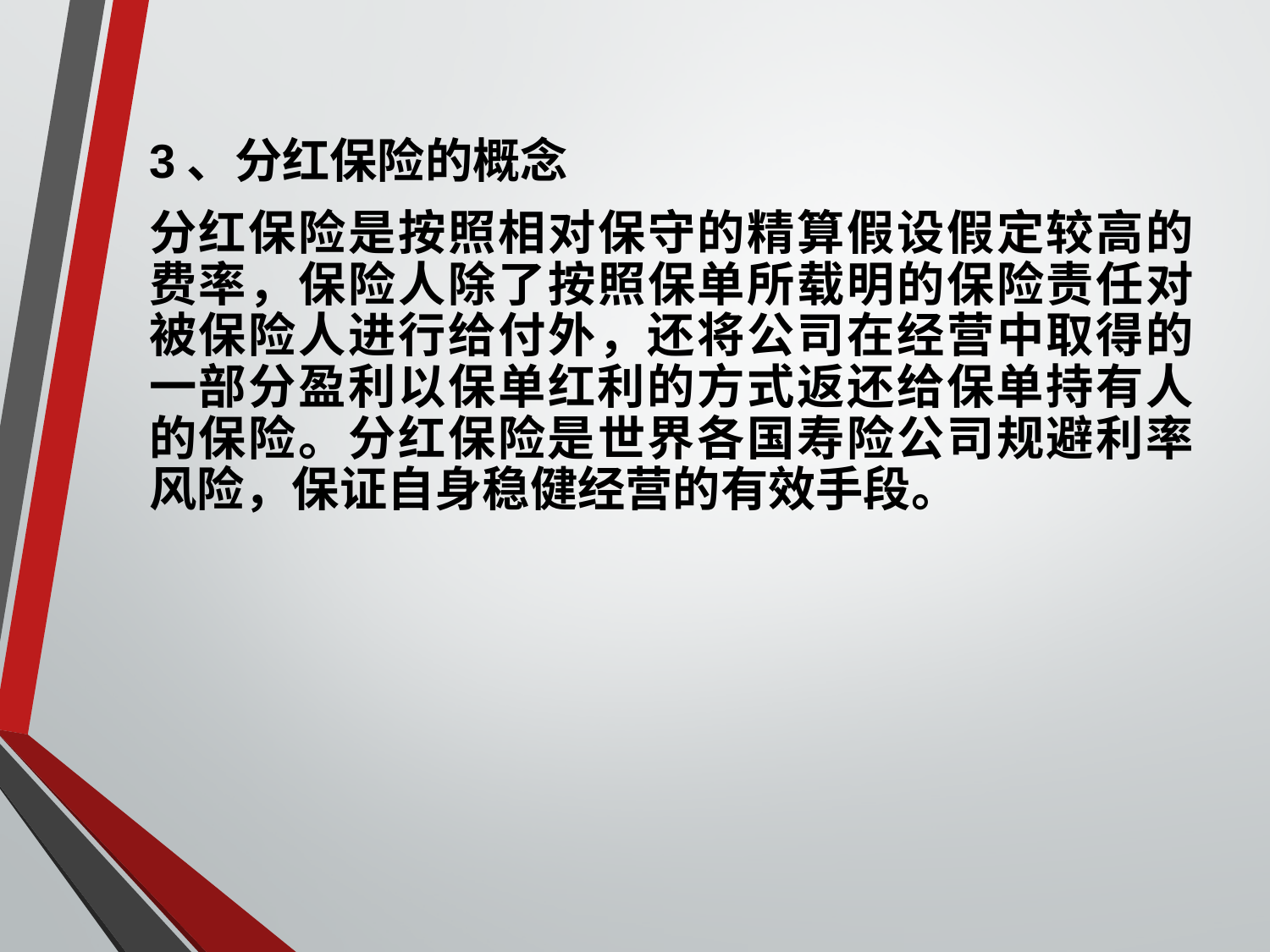

3、分红保险的概念
分红保险是按照相对保守的精算假设假定较高的费率，保险人除了按照保单所载明的保险责任对被保险人进行给付外，还将公司在经营中取得的一部分盈利以保单红利的方式返还给保单持有人的保险。分红保险是世界各国寿险公司规避利率风险，保证自身稳健经营的有效手段。